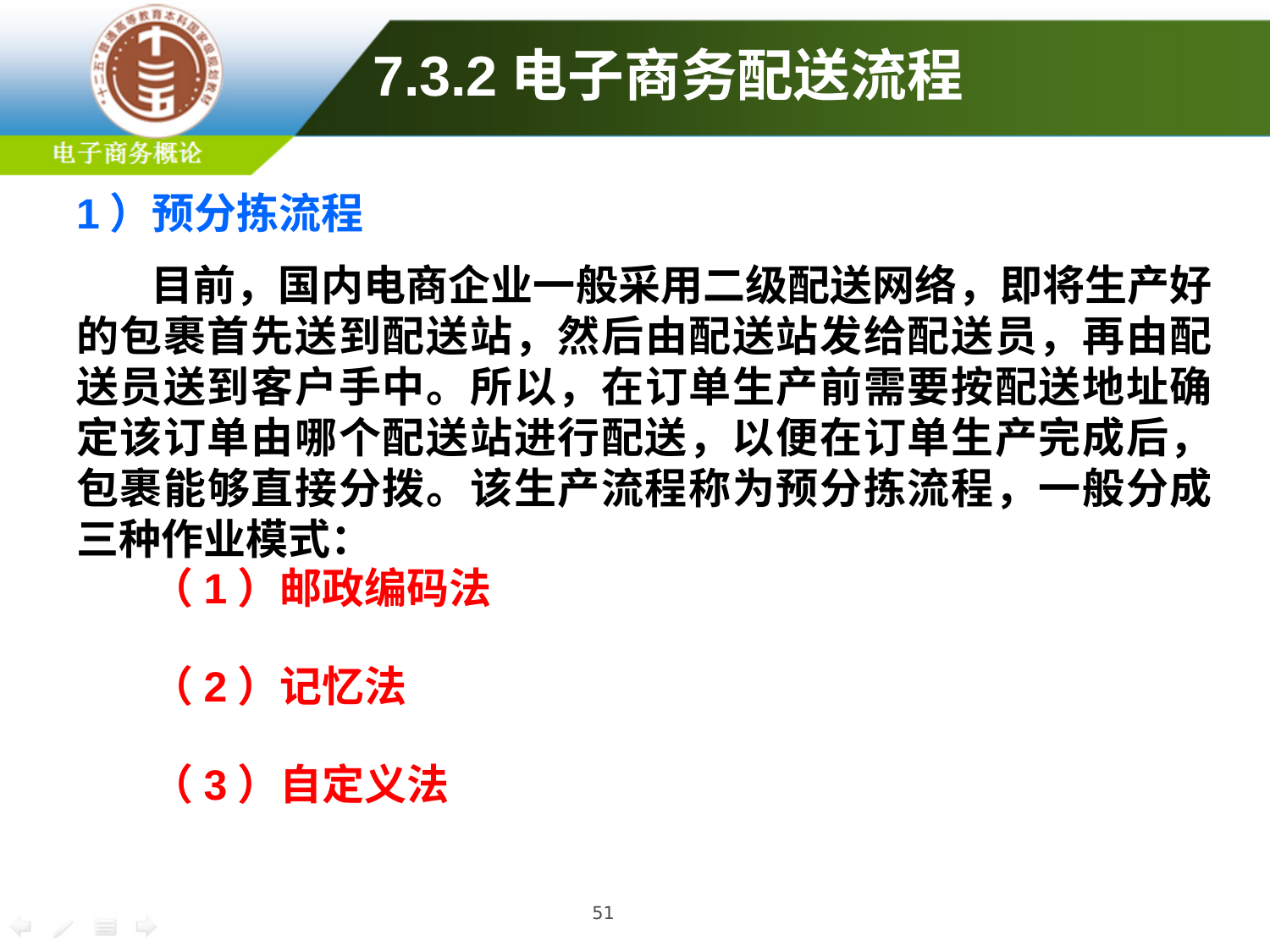

# 7.3.2电子商务配送流程
1）预分拣流程
目前，国内电商企业一般采用二级配送网络，即将生产好的包裹首先送到配送站，然后由配送站发给配送员，再由配送员送到客户手中。所以，在订单生产前需要按配送地址确定该订单由哪个配送站进行配送，以便在订单生产完成后，包裹能够直接分拨。该生产流程称为预分拣流程，一般分成三种作业模式：
（1）邮政编码法

（2）记忆法

（3）自定义法
51